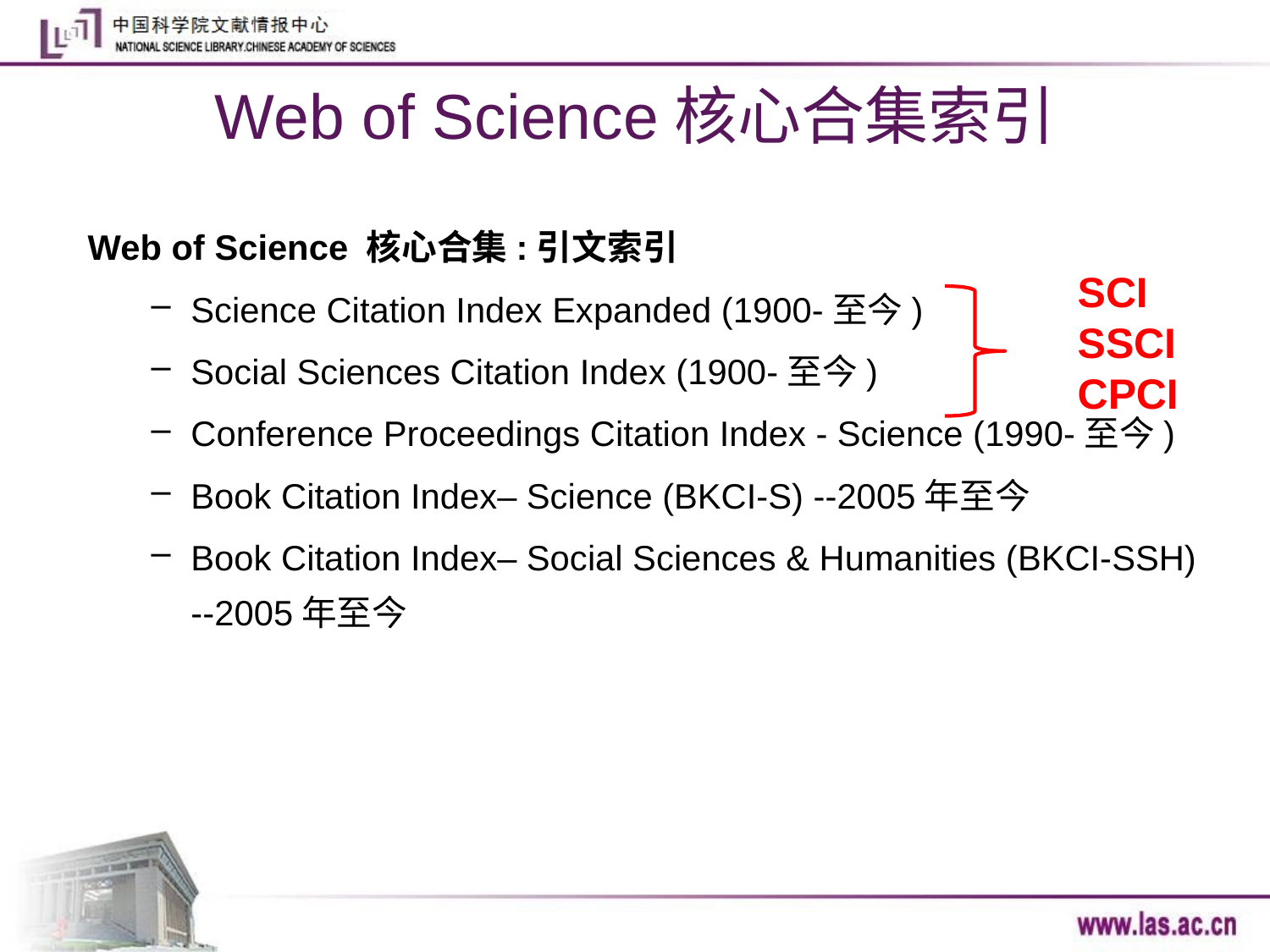

# Web of Science核心合集索引
Web of Science 核心合集:引文索引
Science Citation Index Expanded (1900-至今)
Social Sciences Citation Index (1900-至今)
Conference Proceedings Citation Index - Science (1990-至今)
Book Citation Index– Science (BKCI-S) --2005年至今
Book Citation Index– Social Sciences & Humanities (BKCI-SSH) --2005年至今

SCI
SSCI
CPCI